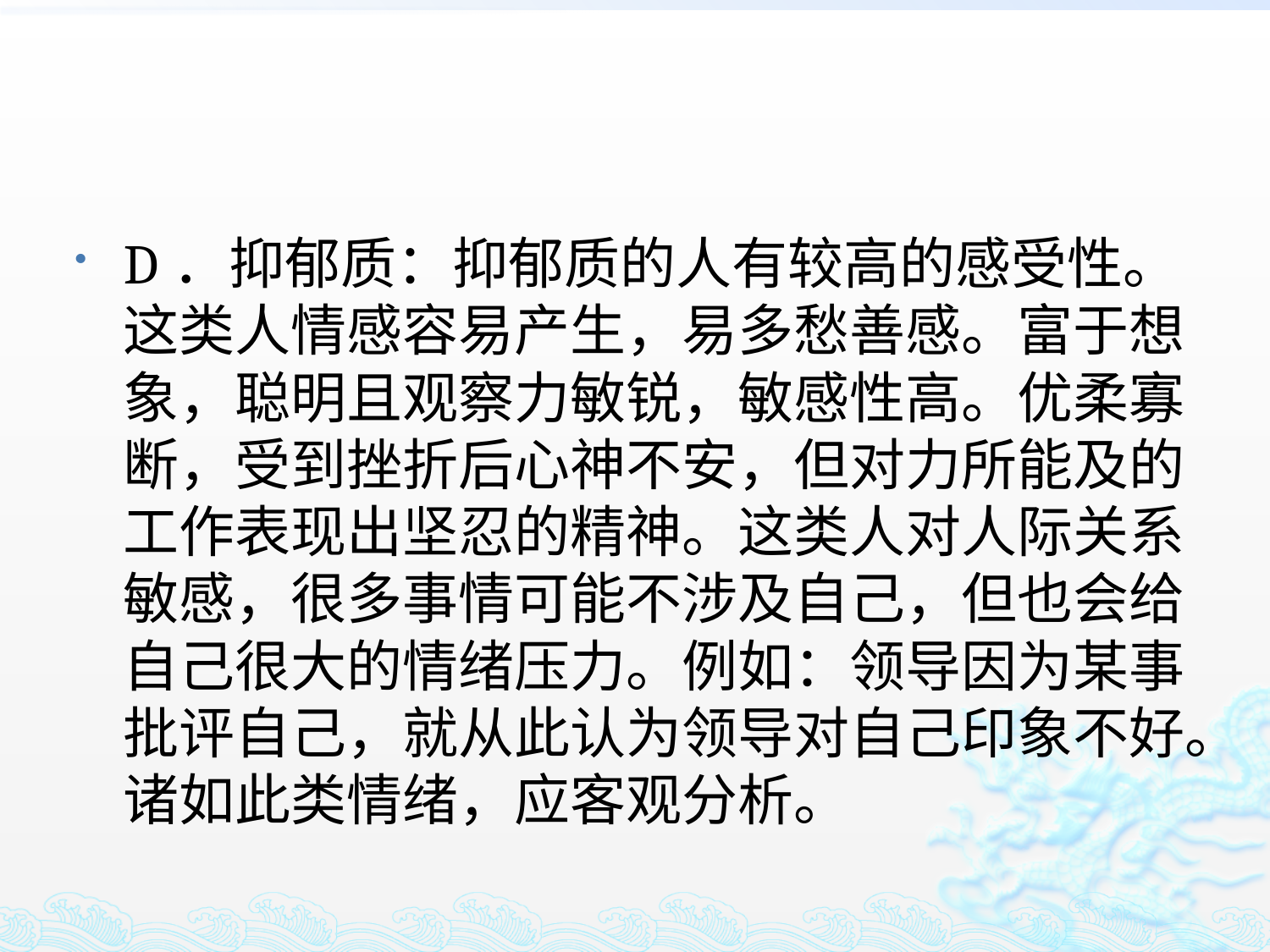

#
D．抑郁质：抑郁质的人有较高的感受性。这类人情感容易产生，易多愁善感。富于想象，聪明且观察力敏锐，敏感性高。优柔寡断，受到挫折后心神不安，但对力所能及的工作表现出坚忍的精神。这类人对人际关系敏感，很多事情可能不涉及自己，但也会给自己很大的情绪压力。例如：领导因为某事批评自己，就从此认为领导对自己印象不好。诸如此类情绪，应客观分析。